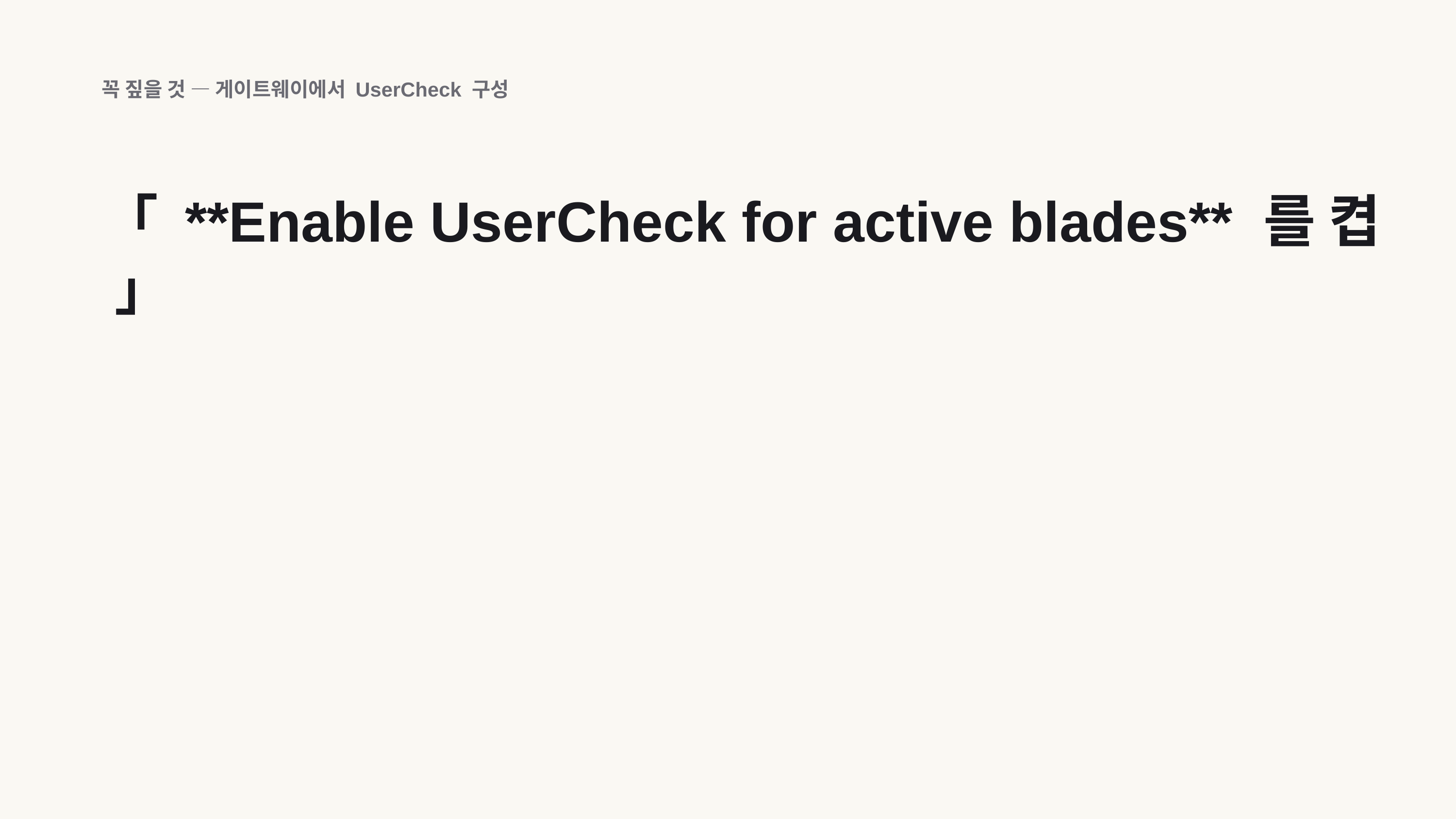

꼭 짚을 것 — 게이트웨이에서 UserCheck 구성
「 **Enable UserCheck for active blades** 를 켭 」